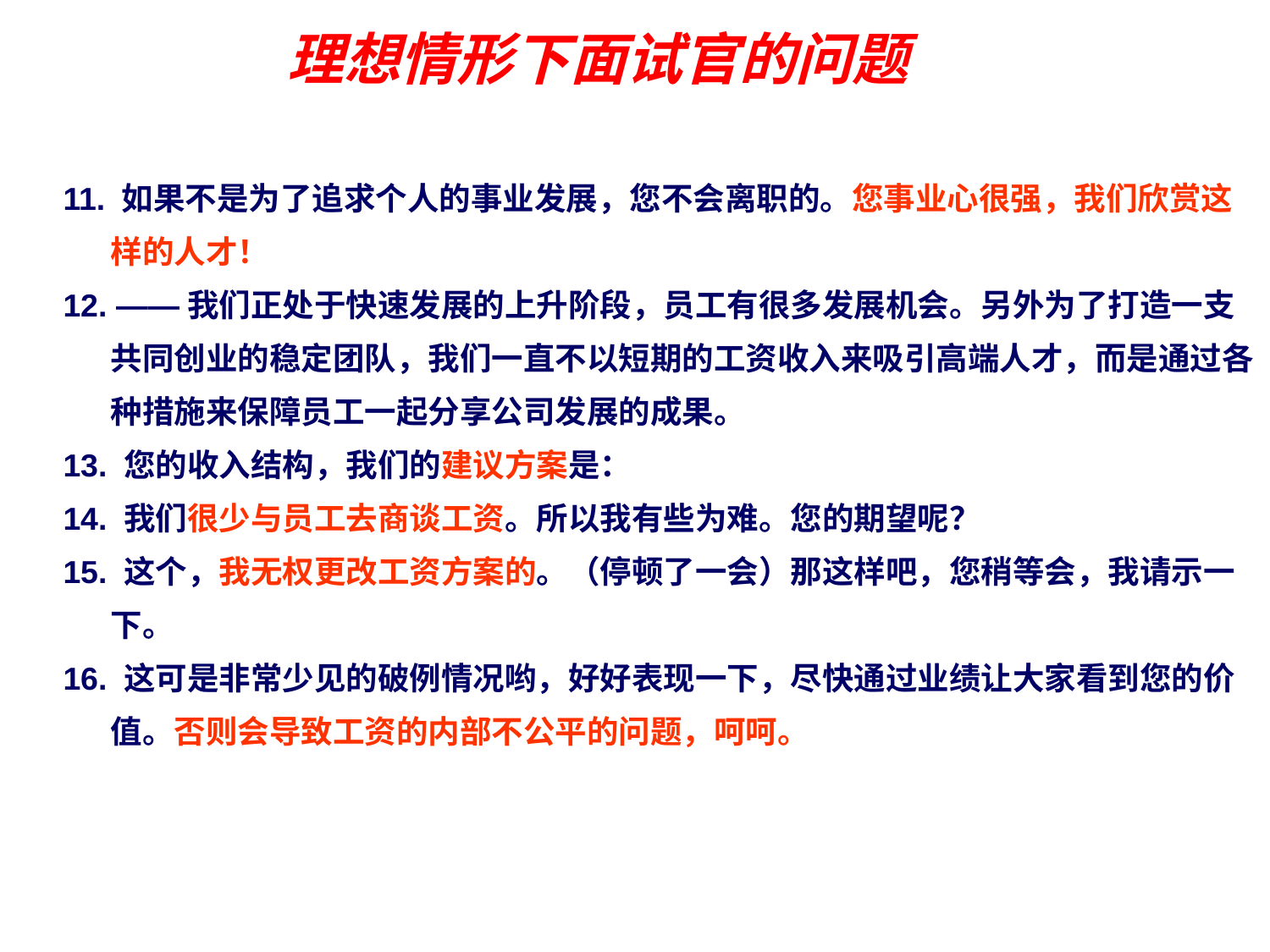

理想情形下面试官的问题

11. 如果不是为了追求个人的事业发展，您不会离职的。您事业心很强，我们欣赏这样的人才！
12. ――我们正处于快速发展的上升阶段，员工有很多发展机会。另外为了打造一支共同创业的稳定团队，我们一直不以短期的工资收入来吸引高端人才，而是通过各种措施来保障员工一起分享公司发展的成果。
13. 您的收入结构，我们的建议方案是：
14. 我们很少与员工去商谈工资。所以我有些为难。您的期望呢？
15. 这个，我无权更改工资方案的。（停顿了一会）那这样吧，您稍等会，我请示一下。
16. 这可是非常少见的破例情况哟，好好表现一下，尽快通过业绩让大家看到您的价值。否则会导致工资的内部不公平的问题，呵呵。